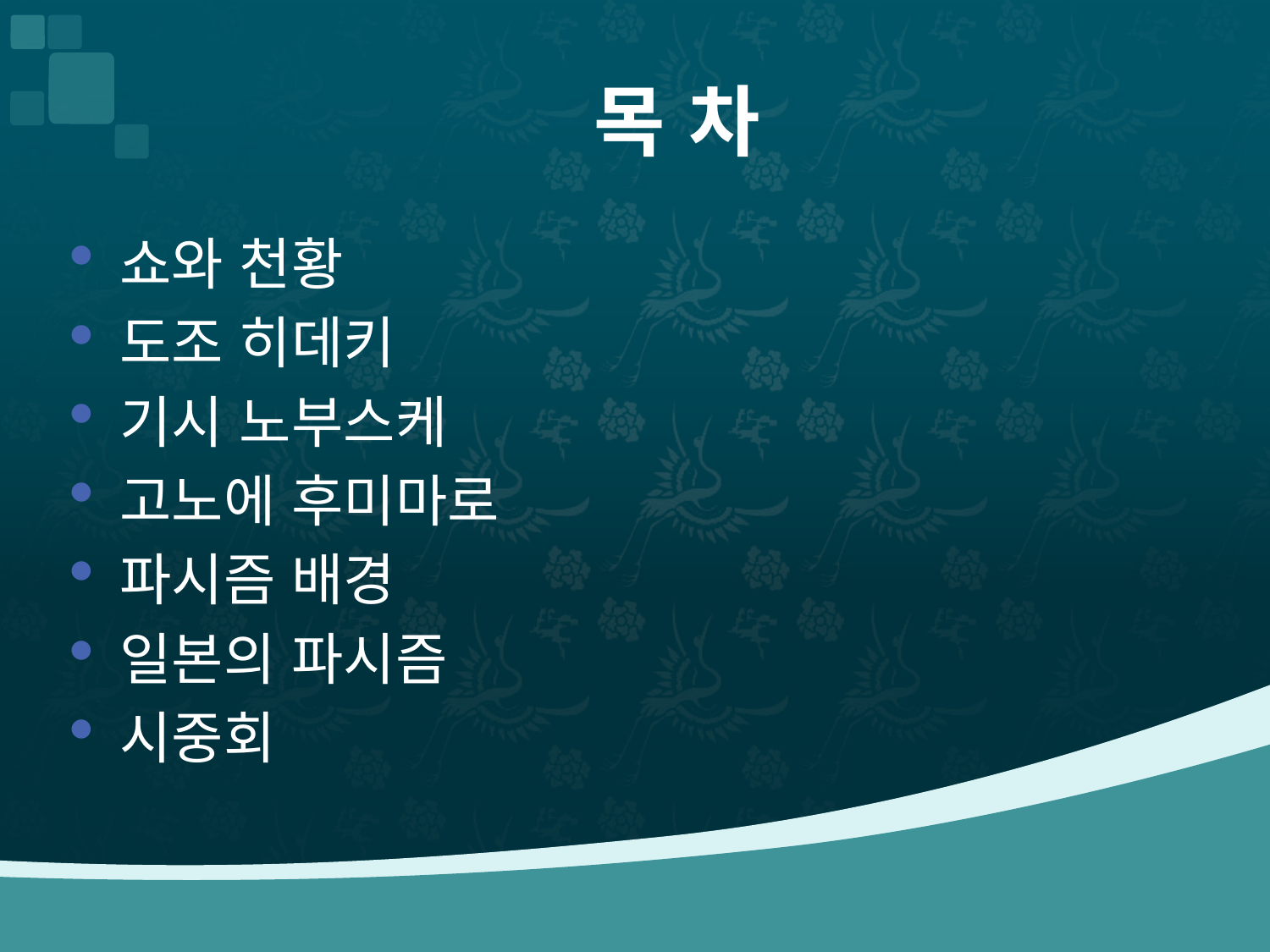

# 목 차
쇼와 천황
도조 히데키
기시 노부스케
고노에 후미마로
파시즘 배경
일본의 파시즘
시중회